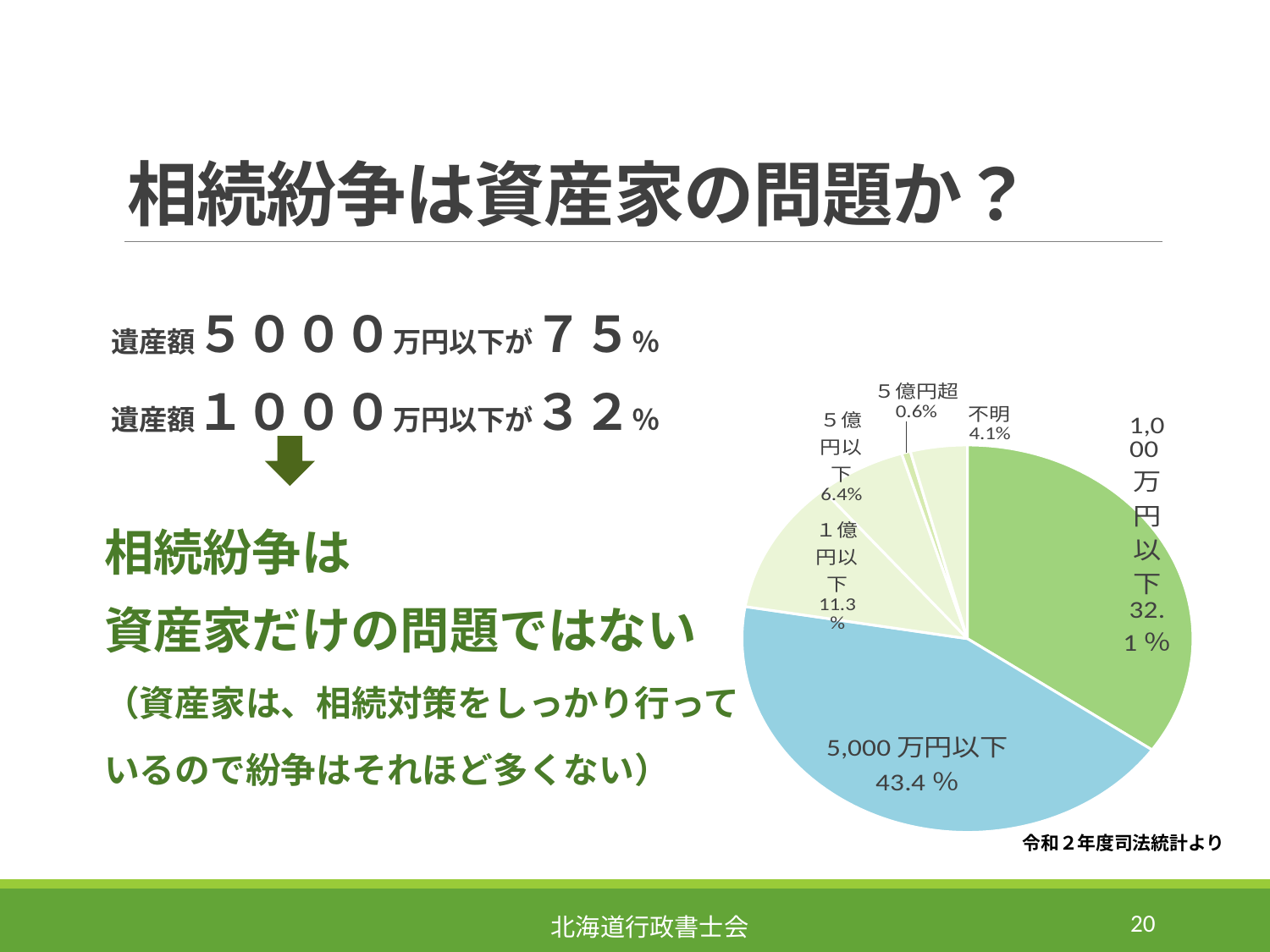

# 相続紛争は資産家の問題か？

　　遺産額５０００万円以下が７５％
　　遺産額１０００万円以下が３２％

　相続紛争は
　資産家だけの問題ではない
　（資産家は、相続対策をしっかり行って
　いるので紛争はそれほど多くない）

### Chart

| Category | 列1 |
|---|---|
| 1000万円以下 | 2017.0 |
| 5000万円以下 | 2492.0 |
| １億円以下 | 655.0 |
| ５億円以下 | 369.0 |
| ５億円超 | 37.0 |
| 不明 | 237.0 |
令和２年度司法統計より
20
北海道行政書士会